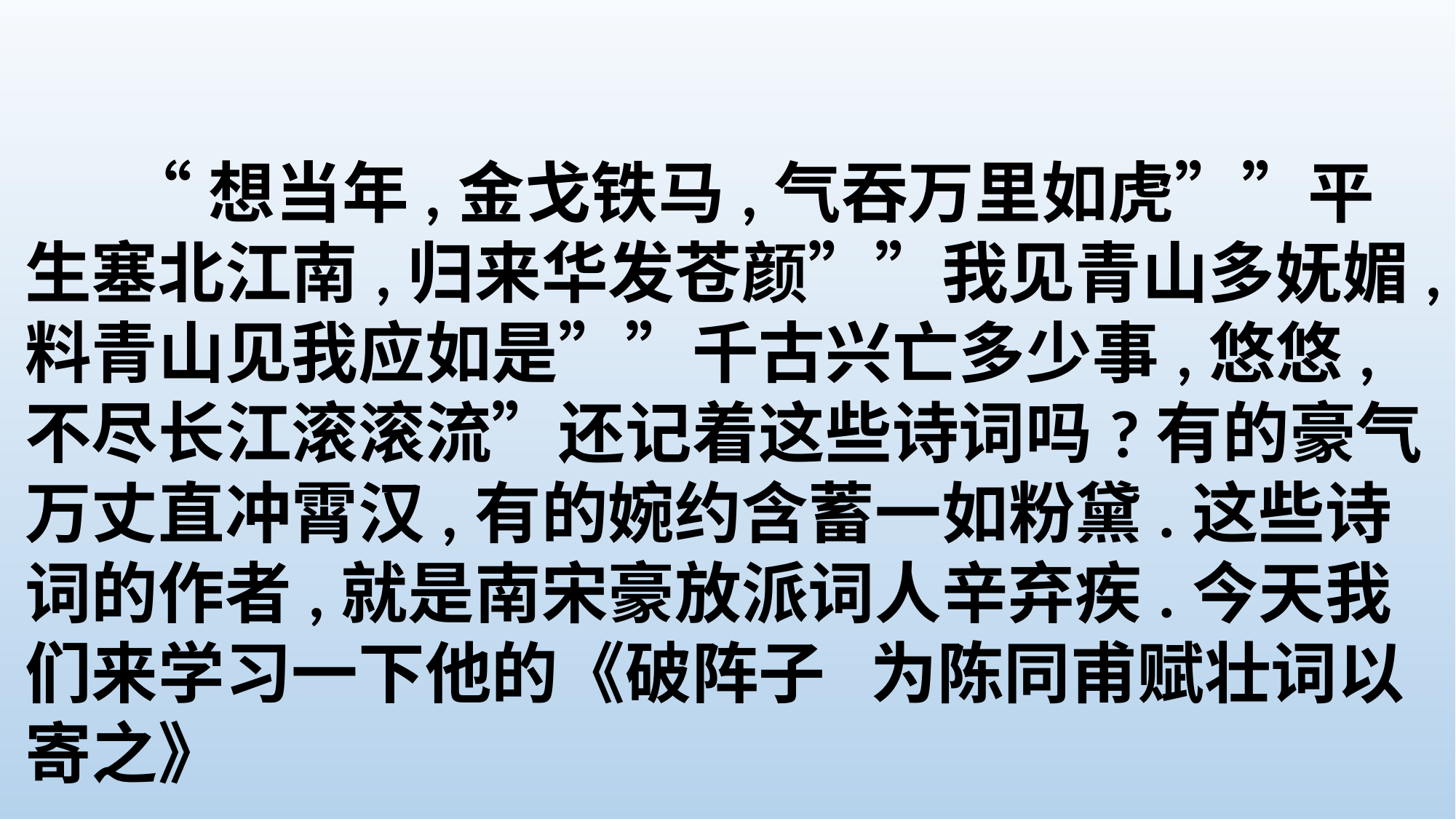

“想当年,金戈铁马,气吞万里如虎””平生塞北江南,归来华发苍颜””我见青山多妩媚,料青山见我应如是””千古兴亡多少事,悠悠,不尽长江滚滚流”还记着这些诗词吗?有的豪气万丈直冲霄汉,有的婉约含蓄一如粉黛.这些诗词的作者,就是南宋豪放派词人辛弃疾.今天我们来学习一下他的《破阵子   为陈同甫赋壮词以寄之》